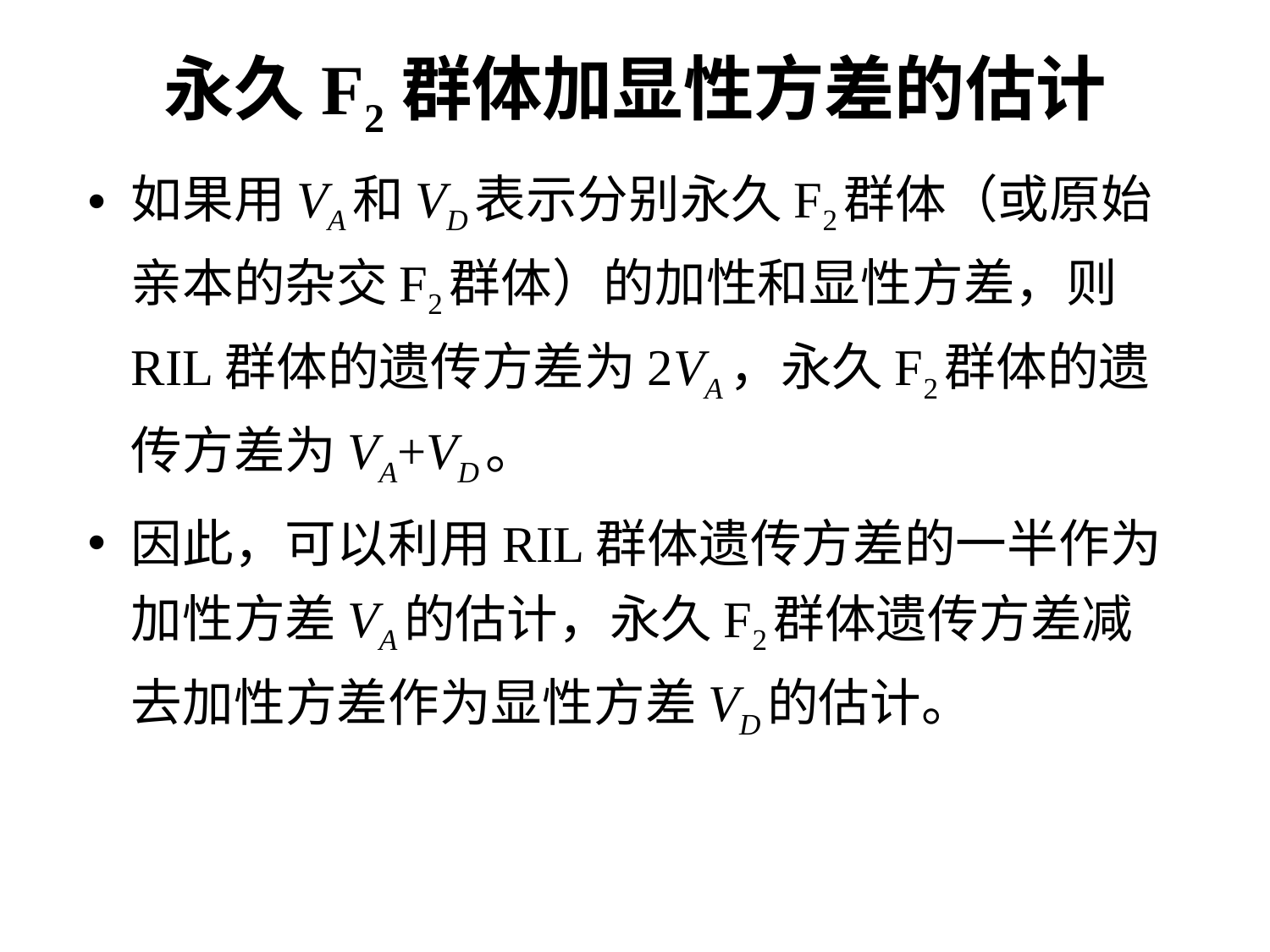

# 永久F2群体加显性方差的估计
如果用VA和VD表示分别永久F2群体（或原始亲本的杂交F2群体）的加性和显性方差，则RIL群体的遗传方差为2VA，永久F2群体的遗传方差为VA+VD。
因此，可以利用RIL群体遗传方差的一半作为加性方差VA的估计，永久F2群体遗传方差减去加性方差作为显性方差VD的估计。